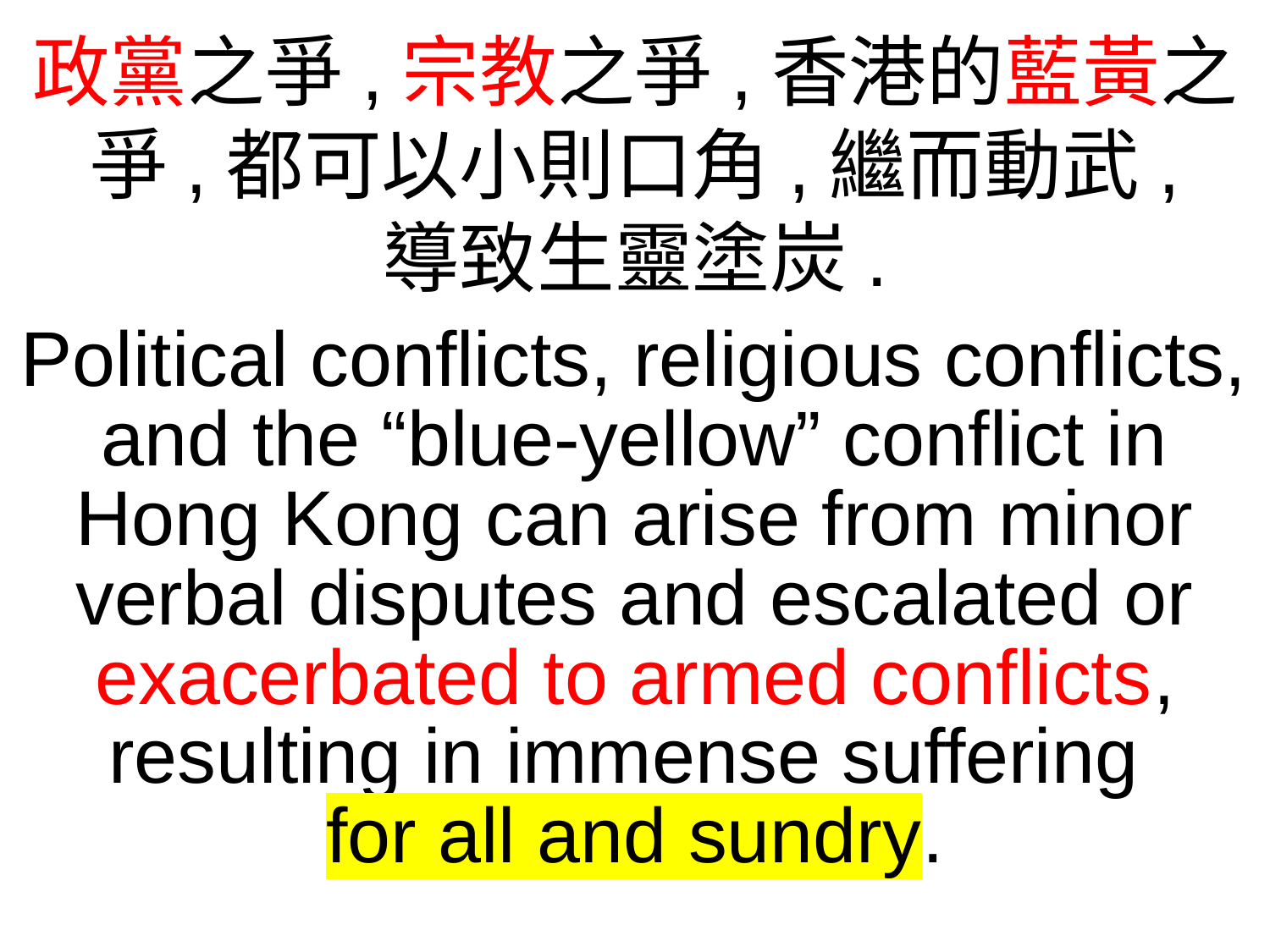

政黨之爭,宗教之爭,香港的藍黃之爭,都可以小則口角,繼而動武,
導致生靈塗炭.
Political conflicts, religious conflicts, and the “blue-yellow” conflict in Hong Kong can arise from minor verbal disputes and escalated or exacerbated to armed conflicts, resulting in immense suffering
for all and sundry.